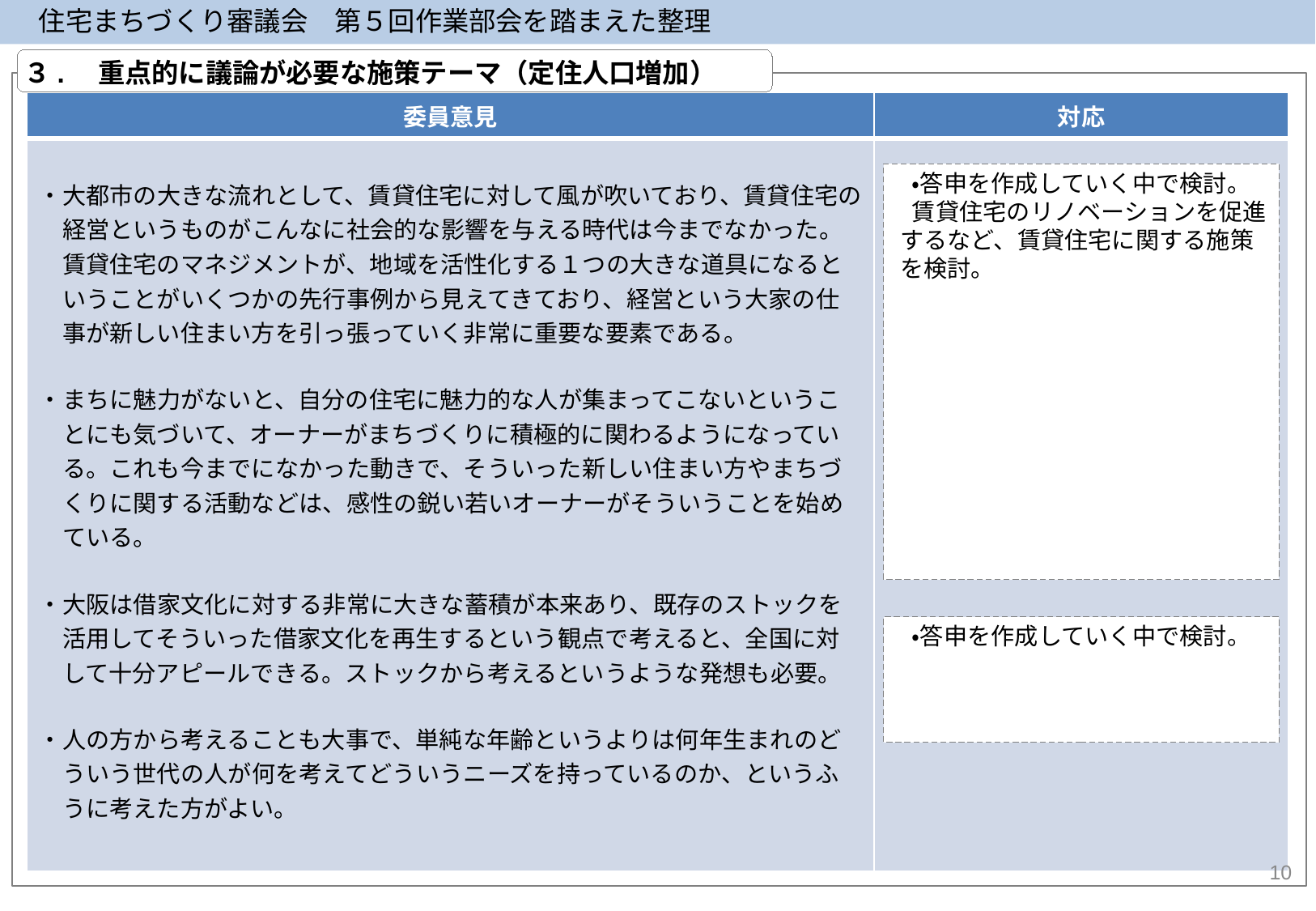

住宅まちづくり審議会　第５回作業部会を踏まえた整理
３.　重点的に議論が必要な施策テーマ（定住人口増加）

| 委員意見 | 対応 |
| --- | --- |
| ・大都市の大きな流れとして、賃貸住宅に対して風が吹いており、賃貸住宅の経営というものがこんなに社会的な影響を与える時代は今までなかった。賃貸住宅のマネジメントが、地域を活性化する１つの大きな道具になるということがいくつかの先行事例から見えてきており、経営という大家の仕事が新しい住まい方を引っ張っていく非常に重要な要素である。 ・まちに魅力がないと、自分の住宅に魅力的な人が集まってこないということにも気づいて、オーナーがまちづくりに積極的に関わるようになっている。これも今までになかった動きで、そういった新しい住まい方やまちづくりに関する活動などは、感性の鋭い若いオーナーがそういうことを始めている。 ・大阪は借家文化に対する非常に大きな蓄積が本来あり、既存のストックを活用してそういった借家文化を再生するという観点で考えると、全国に対して十分アピールできる。ストックから考えるというような発想も必要。 ・人の方から考えることも大事で、単純な年齢というよりは何年生まれのどういう世代の人が何を考えてどういうニーズを持っているのか、というふうに考えた方がよい。 |  |
　・答申を作成していく中で検討。
　賃貸住宅のリノベーションを促進するなど、賃貸住宅に関する施策を検討。
　・答申を作成していく中で検討。

10